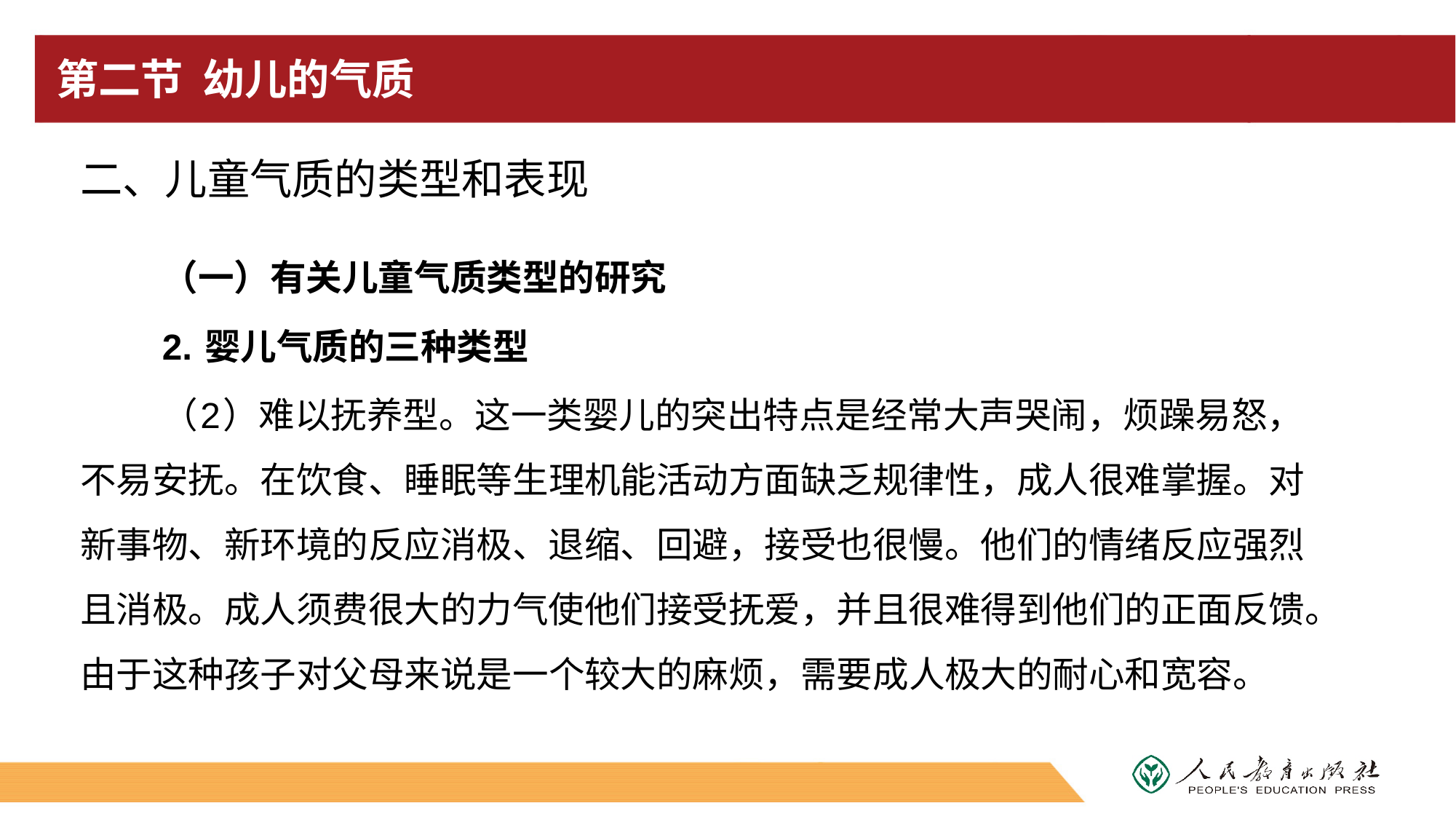

# 第二节  幼儿的气质
二、儿童气质的类型和表现
（一）有关儿童气质类型的研究
2. 婴儿气质的三种类型
（2）难以抚养型。这一类婴儿的突出特点是经常大声哭闹，烦躁易怒，不易安抚。在饮食、睡眠等生理机能活动方面缺乏规律性，成人很难掌握。对新事物、新环境的反应消极、退缩、回避，接受也很慢。他们的情绪反应强烈且消极。成人须费很大的力气使他们接受抚爱，并且很难得到他们的正面反馈。由于这种孩子对父母来说是一个较大的麻烦，需要成人极大的耐心和宽容。